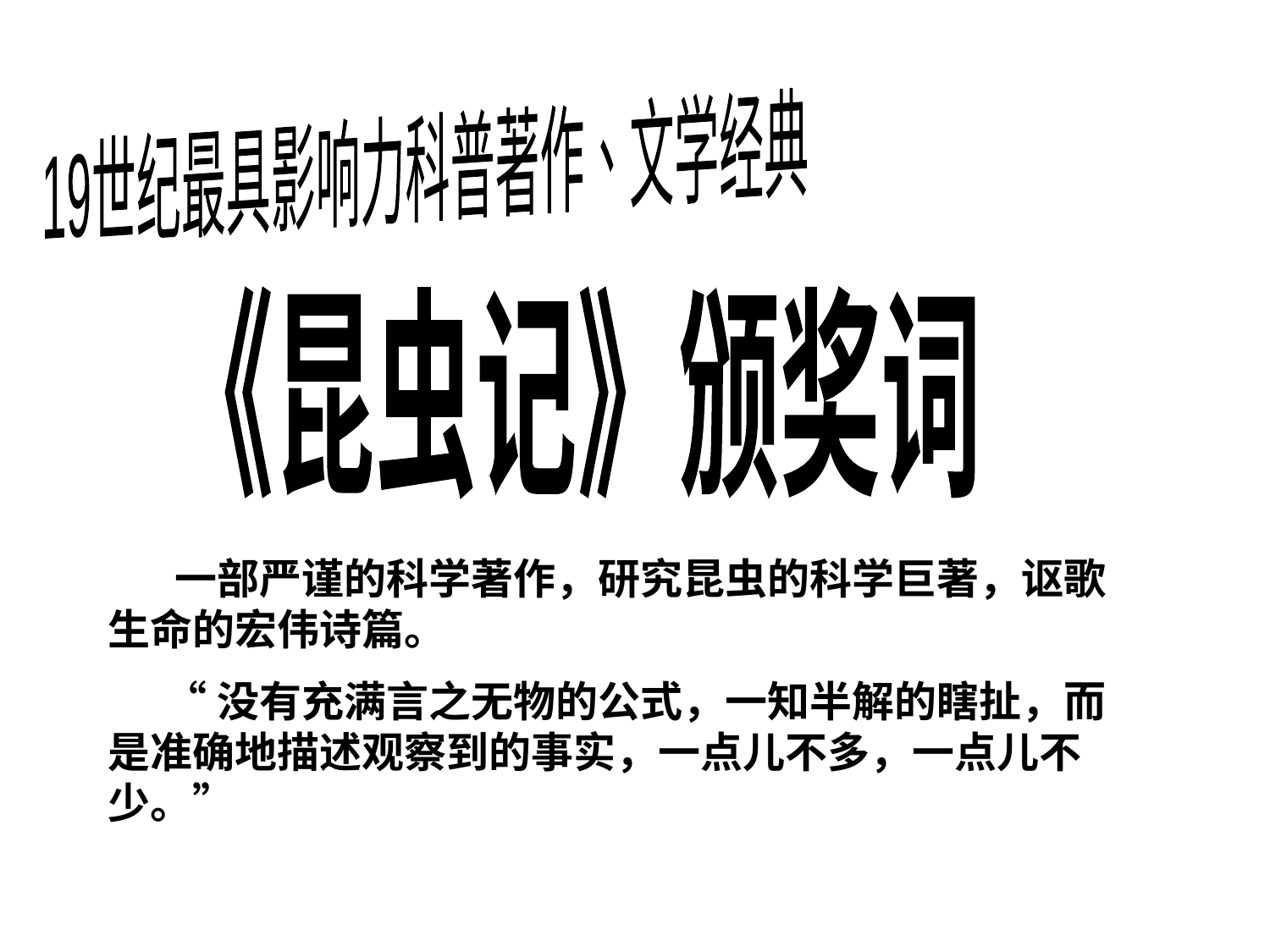

19世纪最具影响力科普著作、文学经典
《昆虫记》颁奖词
      一部严谨的科学著作，研究昆虫的科学巨著，讴歌生命的宏伟诗篇。
      “没有充满言之无物的公式，一知半解的瞎扯，而是准确地描述观察到的事实，一点儿不多，一点儿不少。”